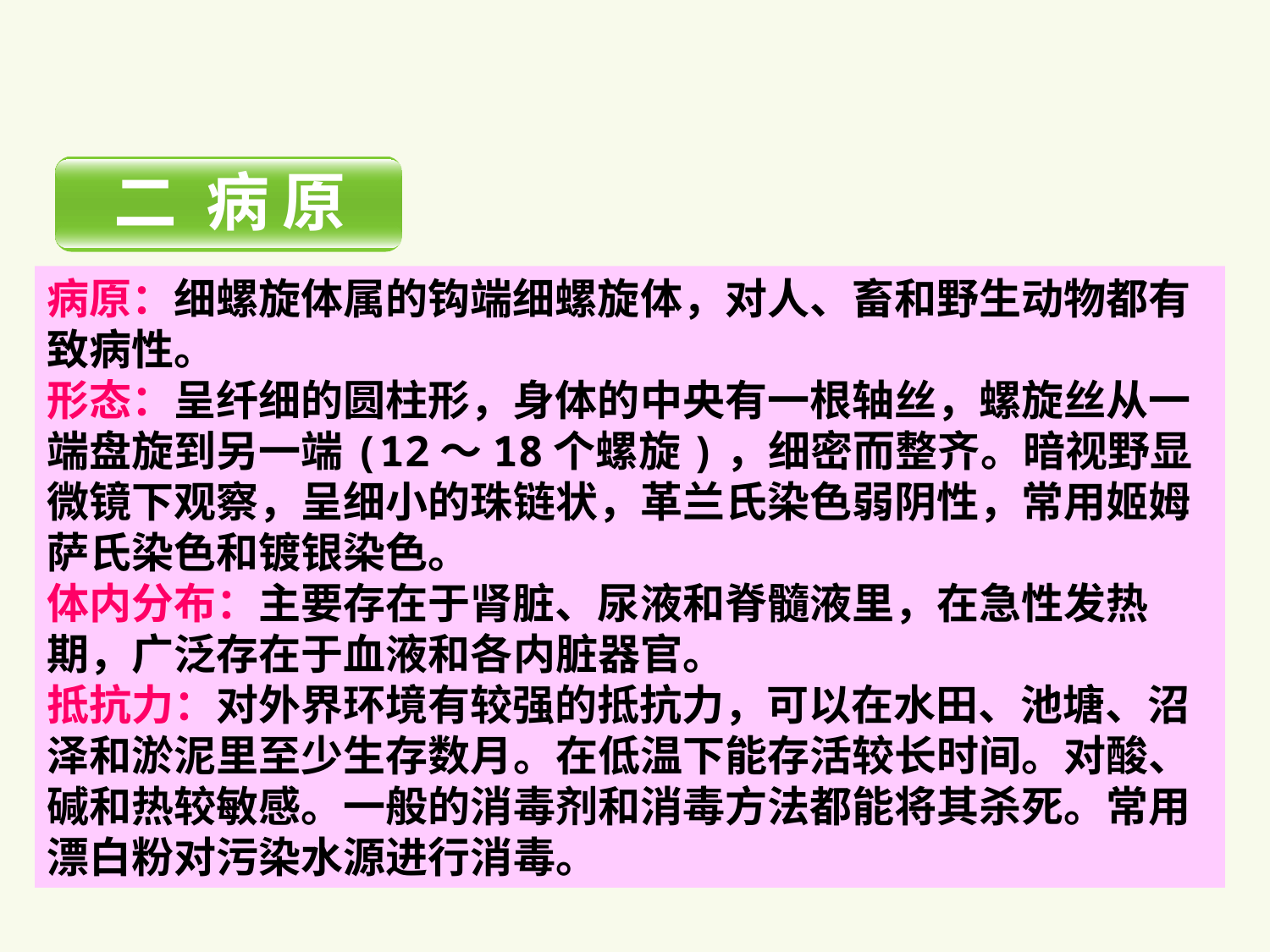

二  病 原
病原：细螺旋体属的钩端细螺旋体，对人、畜和野生动物都有致病性。
形态：呈纤细的圆柱形，身体的中央有一根轴丝，螺旋丝从一端盘旋到另一端(12～18个螺旋)，细密而整齐。暗视野显微镜下观察，呈细小的珠链状，革兰氏染色弱阴性，常用姬姆萨氏染色和镀银染色。
体内分布：主要存在于肾脏、尿液和脊髓液里，在急性发热期，广泛存在于血液和各内脏器官。
抵抗力：对外界环境有较强的抵抗力，可以在水田、池塘、沼泽和淤泥里至少生存数月。在低温下能存活较长时间。对酸、碱和热较敏感。一般的消毒剂和消毒方法都能将其杀死。常用漂白粉对污染水源进行消毒。
二